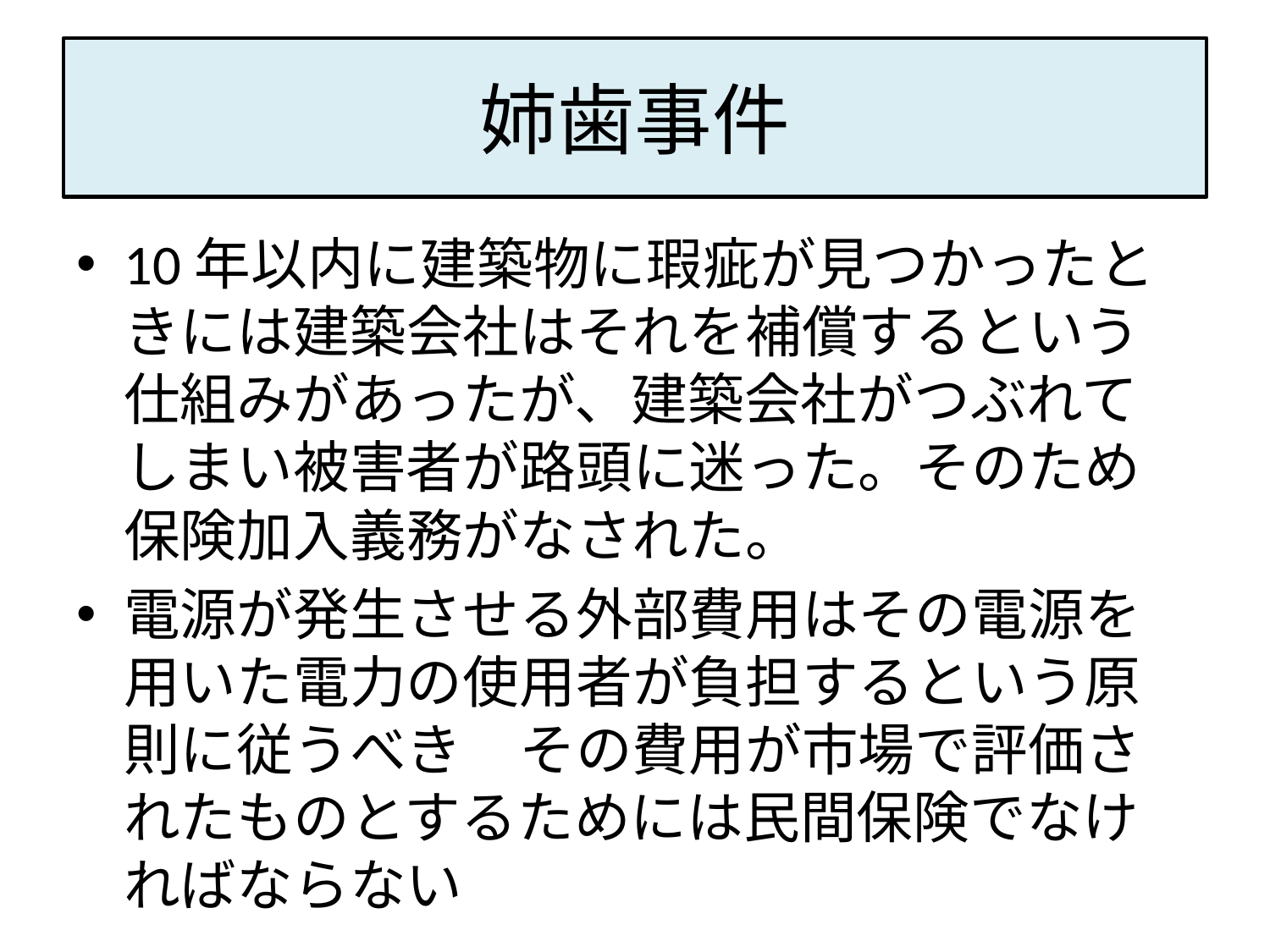

# 姉歯事件
10年以内に建築物に瑕疵が見つかったときには建築会社はそれを補償するという仕組みがあったが、建築会社がつぶれてしまい被害者が路頭に迷った。そのため保険加入義務がなされた。
電源が発生させる外部費用はその電源を用いた電力の使用者が負担するという原則に従うべき　その費用が市場で評価されたものとするためには民間保険でなければならない